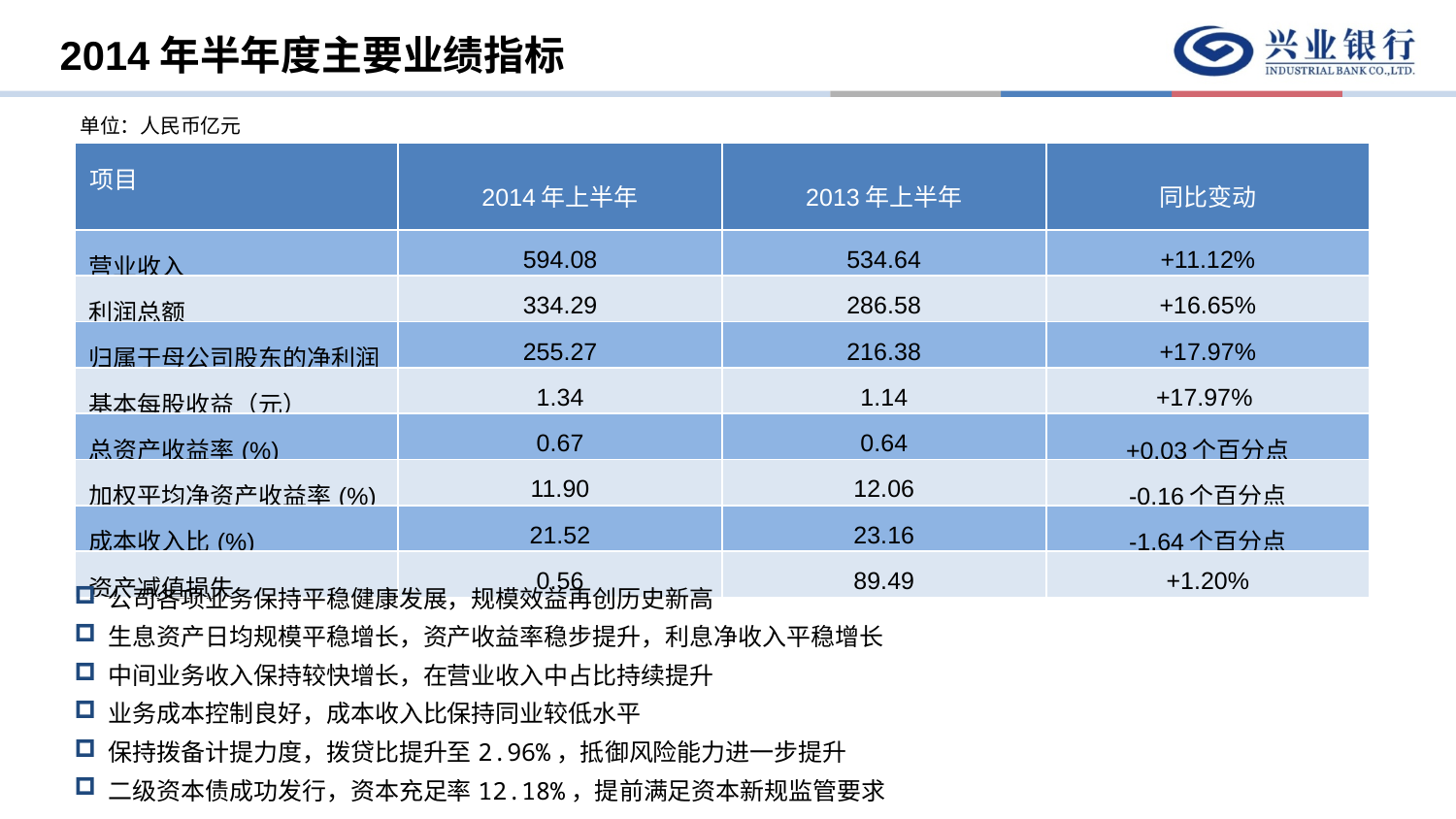

2014年半年度主要业绩指标
单位：人民币亿元
| 项目 | 2014年上半年 | 2013年上半年 | 同比变动 |
| --- | --- | --- | --- |
| 营业收入 | 594.08 | 534.64 | +11.12% |
| 利润总额 | 334.29 | 286.58 | +16.65% |
| 归属于母公司股东的净利润 | 255.27 | 216.38 | +17.97% |
| 基本每股收益（元） | 1.34 | 1.14 | +17.97% |
| 总资产收益率(%) | 0.67 | 0.64 | +0.03个百分点 |
| 加权平均净资产收益率(%) | 11.90 | 12.06 | -0.16个百分点 |
| 成本收入比(%) | 21.52 | 23.16 | -1.64个百分点 |
| 资产减值损失 | 0.56 | 89.49 | +1.20% |
 公司各项业务保持平稳健康发展，规模效益再创历史新高
 生息资产日均规模平稳增长，资产收益率稳步提升，利息净收入平稳增长
 中间业务收入保持较快增长，在营业收入中占比持续提升
 业务成本控制良好，成本收入比保持同业较低水平
 保持拨备计提力度，拨贷比提升至2.96%，抵御风险能力进一步提升
 二级资本债成功发行，资本充足率12.18%，提前满足资本新规监管要求